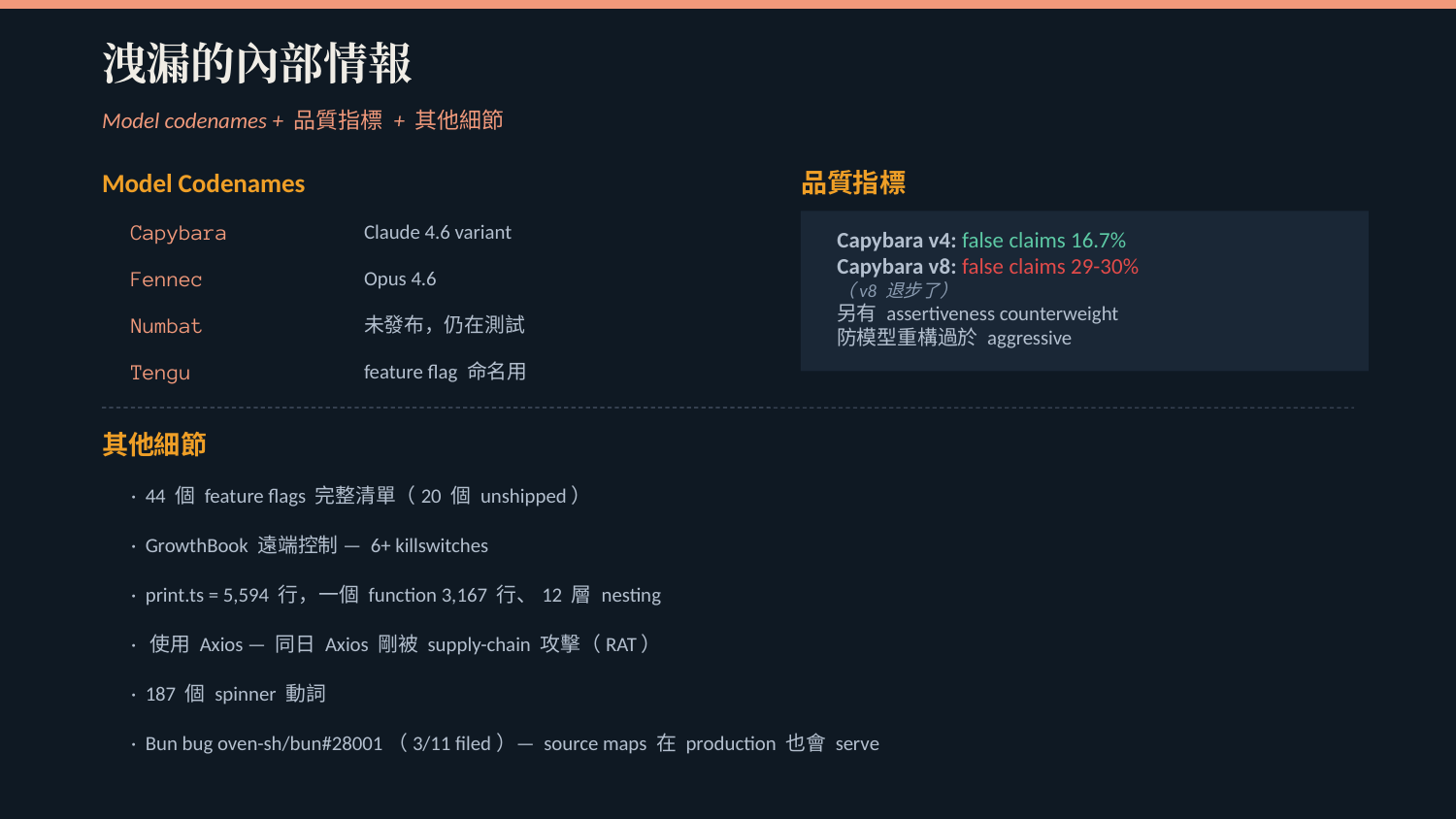

洩漏的內部情報
Model codenames + 品質指標 + 其他細節
Model Codenames
品質指標
Capybara
Claude 4.6 variant

Capybara v4: false claims 16.7%
Capybara v8: false claims 29-30%
（v8 退步了）
另有 assertiveness counterweight
防模型重構過於 aggressive
Fennec
Opus 4.6
Numbat
未發布，仍在測試
Tengu
feature flag 命名用

其他細節
·  44 個 feature flags 完整清單（20 個 unshipped）
·  GrowthBook 遠端控制 — 6+ killswitches
·  print.ts = 5,594 行，一個 function 3,167 行、12 層 nesting
·  使用 Axios — 同日 Axios 剛被 supply-chain 攻擊（RAT）
·  187 個 spinner 動詞
·  Bun bug oven-sh/bun#28001（3/11 filed）— source maps 在 production 也會 serve